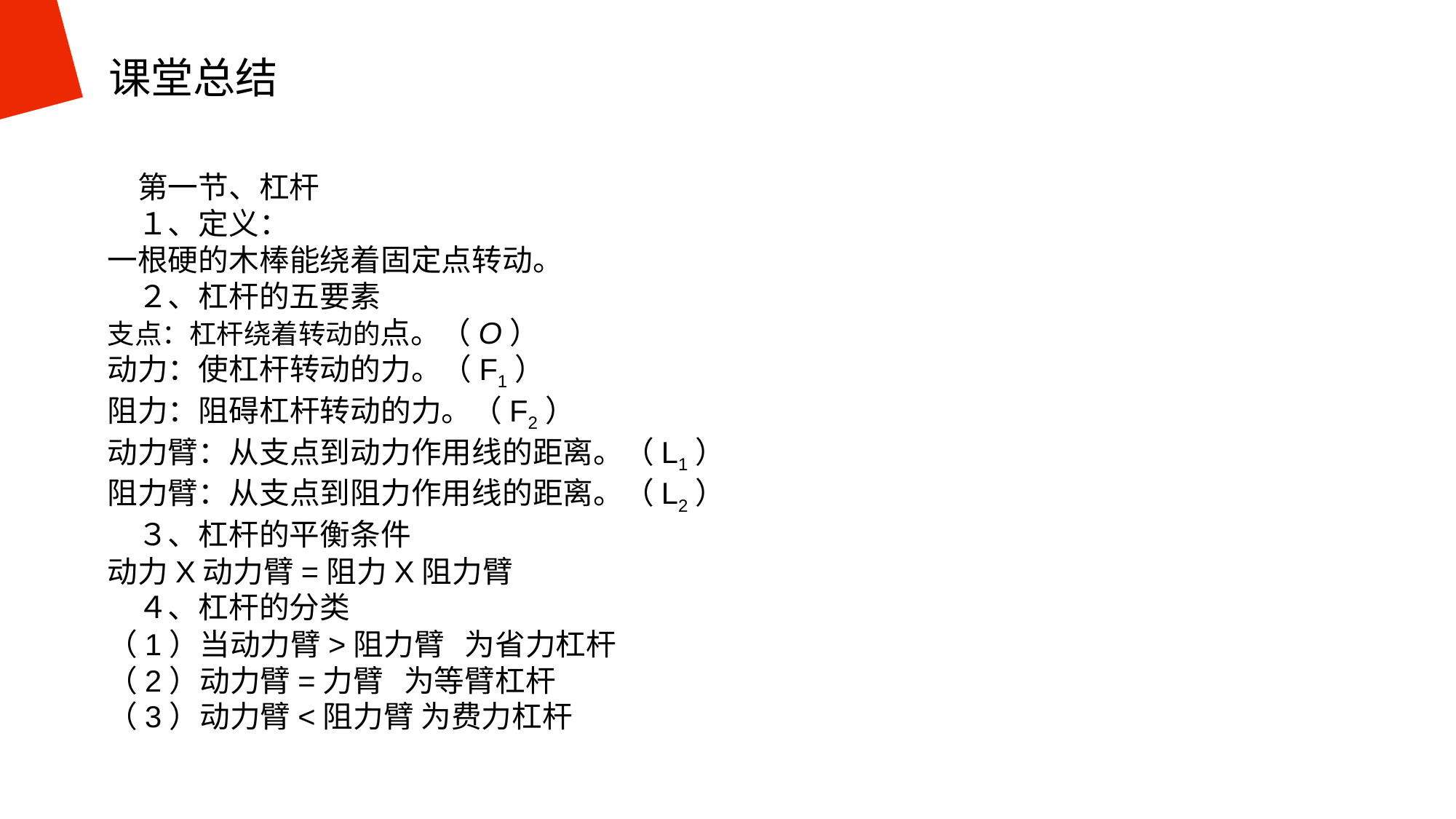

课堂总结
　第一节、杠杆
　１、定义：
一根硬的木棒能绕着固定点转动。
　２、杠杆的五要素
支点：杠杆绕着转动的点。（O）
动力：使杠杆转动的力。（F1）
阻力：阻碍杠杆转动的力。（F2）
动力臂：从支点到动力作用线的距离。（L1）
阻力臂：从支点到阻力作用线的距离。（L2）
　３、杠杆的平衡条件
动力X动力臂=阻力X阻力臂
　４、杠杆的分类
（1）当动力臂>阻力臂   为省力杠杆
（2）动力臂=力臂   为等臂杠杆
（3）动力臂<阻力臂 为费力杠杆